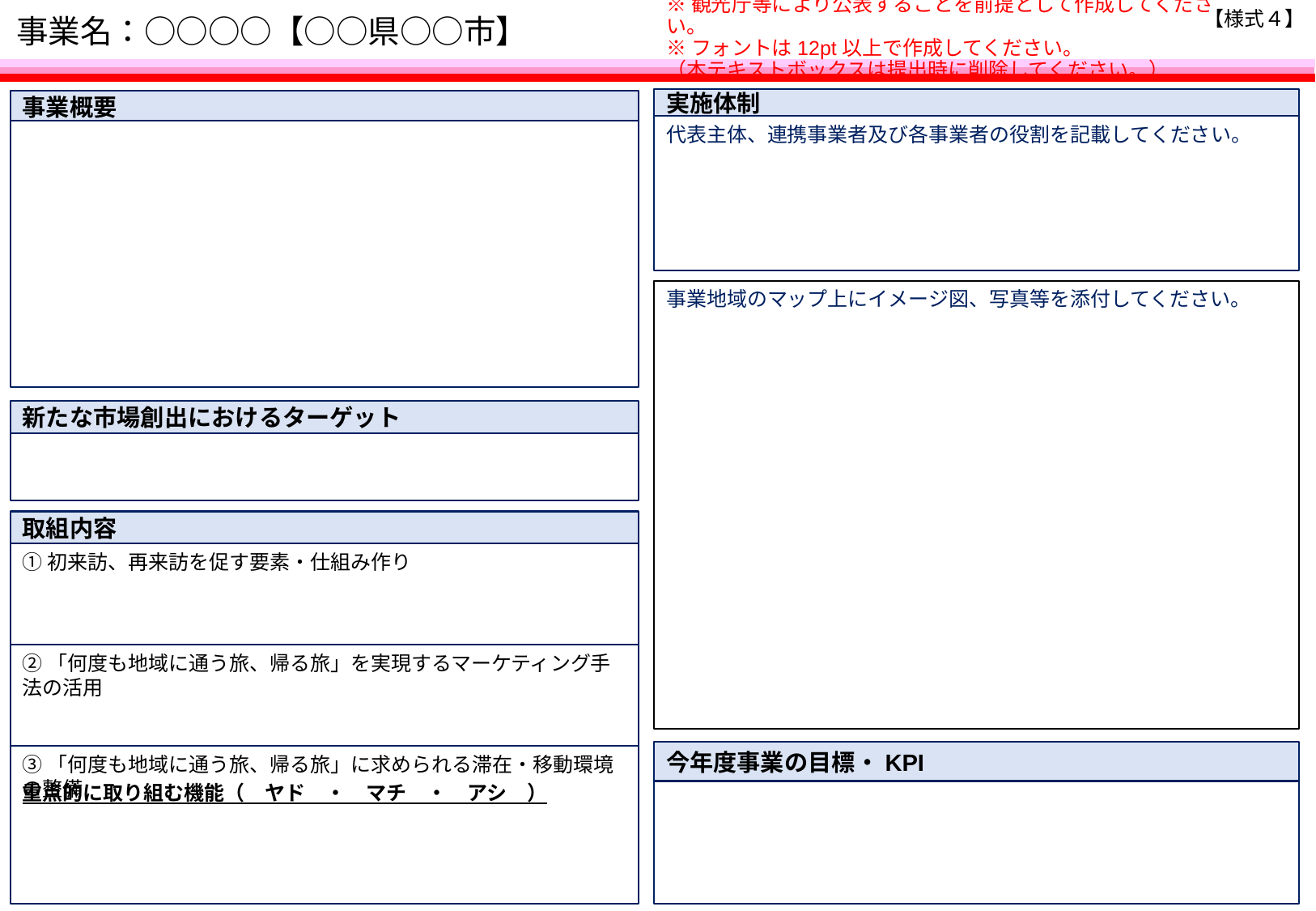

【様式４】
※観光庁等により公表することを前提として作成してください。
※フォントは12pt以上で作成してください。
（本テキストボックスは提出時に削除してください。）
# 事業名：○○○○【○○県○○市】
実施体制
事業概要
代表主体、連携事業者及び各事業者の役割を記載してください。

事業地域のマップ上にイメージ図、写真等を添付してください。

新たな市場創出におけるターゲット

取組内容
①初来訪、再来訪を促す要素・仕組み作り
②「何度も地域に通う旅、帰る旅」を実現するマーケティング手法の活用
今年度事業の目標・KPI
③「何度も地域に通う旅、帰る旅」に求められる滞在・移動環境の整備
〇を付けてください→
重点的に取り組む機能（　ヤド　・　マチ　・　アシ　）